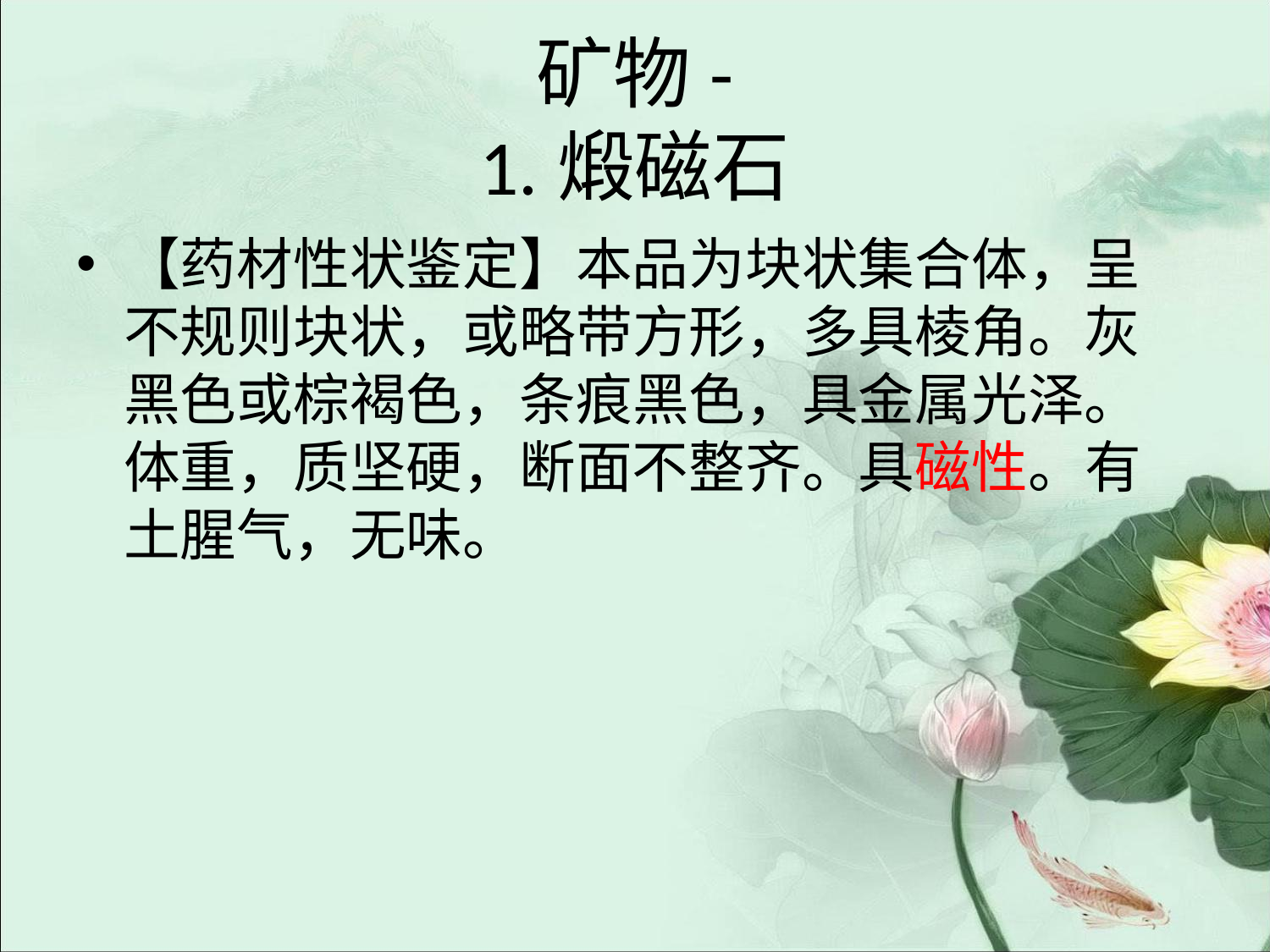

# 矿物- 1.煅磁石
【药材性状鉴定】本品为块状集合体，呈不规则块状，或略带方形，多具棱角。灰黑色或棕褐色，条痕黑色，具金属光泽。体重，质坚硬，断面不整齐。具磁性。有土腥气，无味。